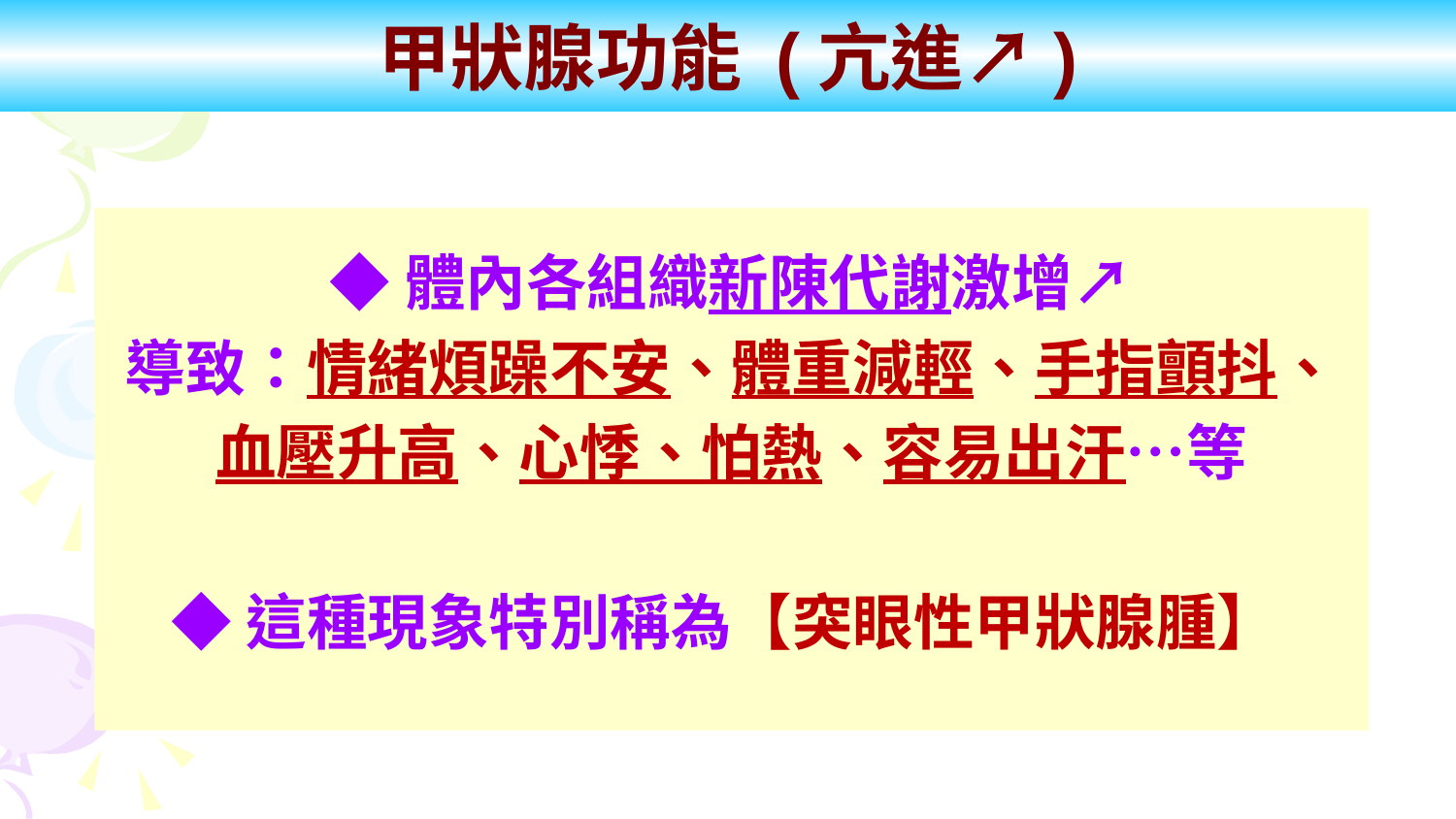

甲狀腺功能 (亢進↗)

◆體內各組織新陳代謝激增↗
導致：情緒煩躁不安、體重減輕、手指顫抖、
血壓升高、心悸、怕熱、容易出汗…等

◆這種現象特別稱為【突眼性甲狀腺腫】